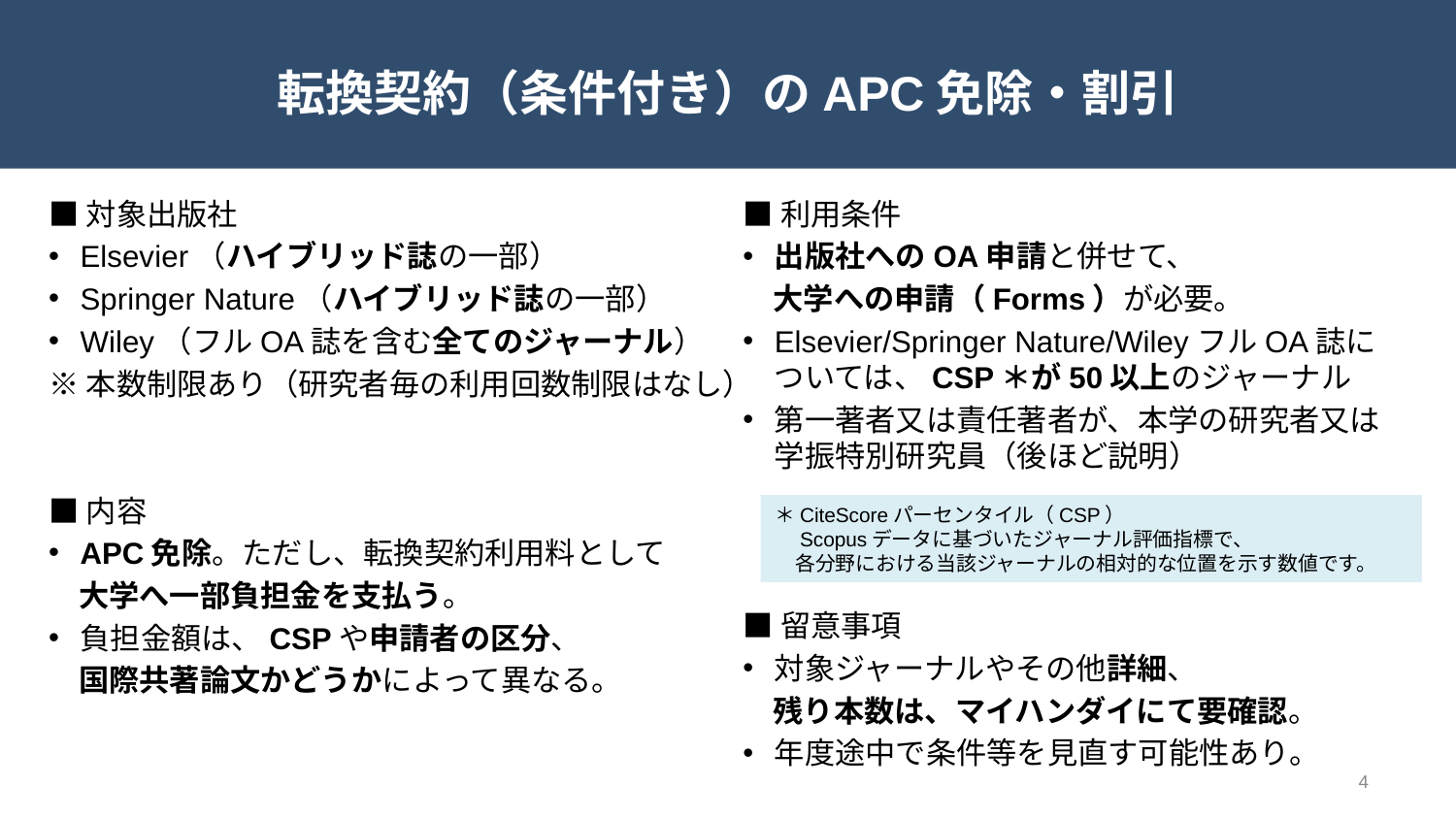

# 転換契約（条件付き）のAPC免除・割引
■利用条件
出版社へのOA申請と併せて、
　大学への申請（Forms）が必要。
Elsevier/Springer Nature/WileyフルOA誌については、CSP＊が50以上のジャーナル
第一著者又は責任著者が、本学の研究者又は学振特別研究員（後ほど説明）

■留意事項
対象ジャーナルやその他詳細、
　残り本数は、マイハンダイにて要確認。
年度途中で条件等を見直す可能性あり。

■対象出版社
Elsevier（ハイブリッド誌の一部）
Springer Nature（ハイブリッド誌の一部）
Wiley（フルOA誌を含む全てのジャーナル）
※本数制限あり（研究者毎の利用回数制限はなし）

■内容
APC免除。ただし、転換契約利用料として
　大学へ一部負担金を支払う。
負担金額は、CSPや申請者の区分、
　国際共著論文かどうかによって異なる。

＊CiteScoreパーセンタイル（CSP）
　Scopusデータに基づいたジャーナル評価指標で、
　各分野における当該ジャーナルの相対的な位置を示す数値です。
4